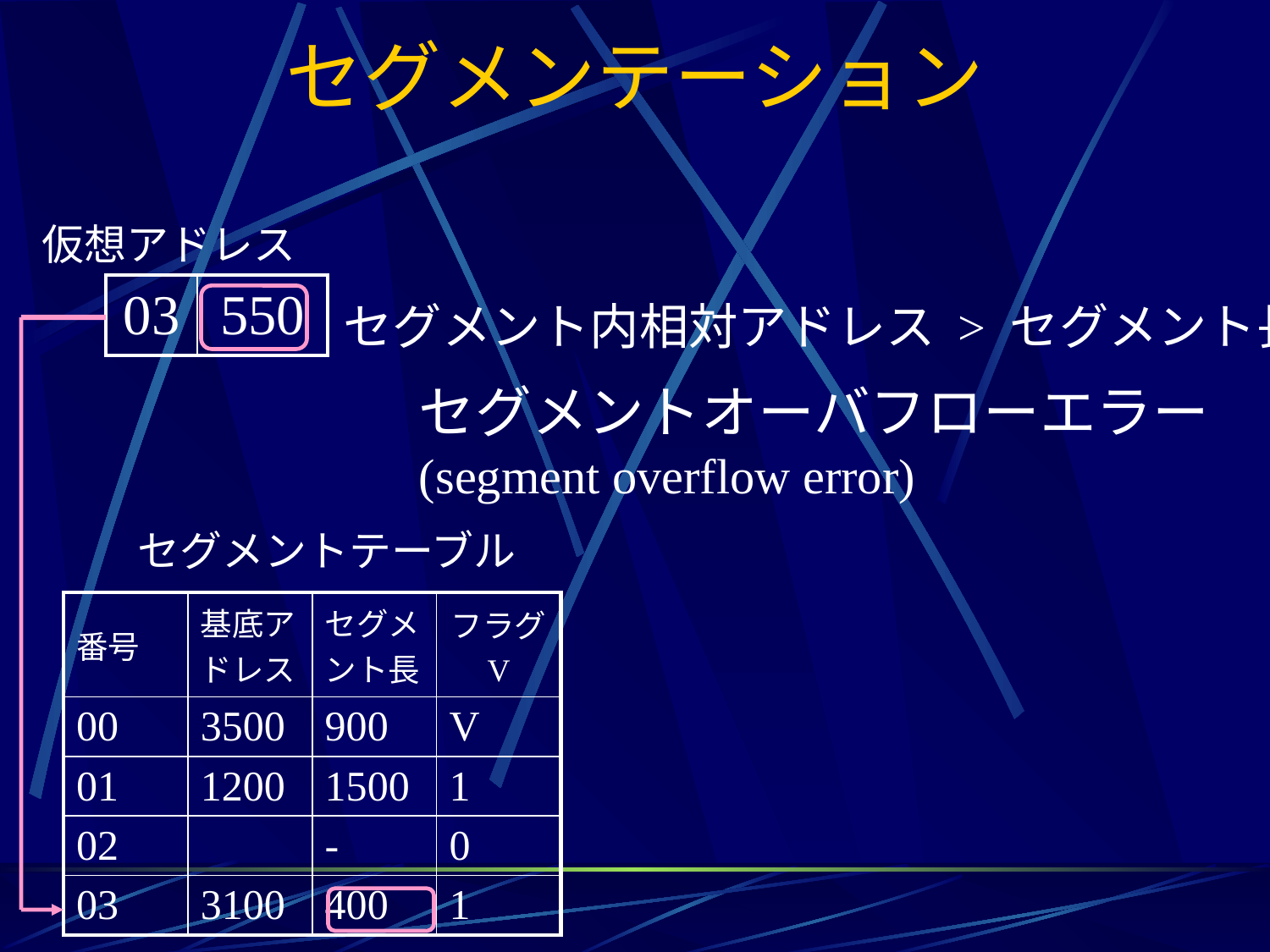

# セグメンテーション
仮想アドレス
| 03 | 550 |
| --- | --- |

セグメント内相対アドレス > セグメント長

セグメントオーバフローエラー
(segment overflow error)
セグメントテーブル
| 番号 | 基底アドレス | セグメント長 | フラグ V |
| --- | --- | --- | --- |
| 00 | 3500 | 900 | V |
| 01 | 1200 | 1500 | 1 |
| 02 |  | - | 0 |
| 03 | 3100 | 400 | 1 |